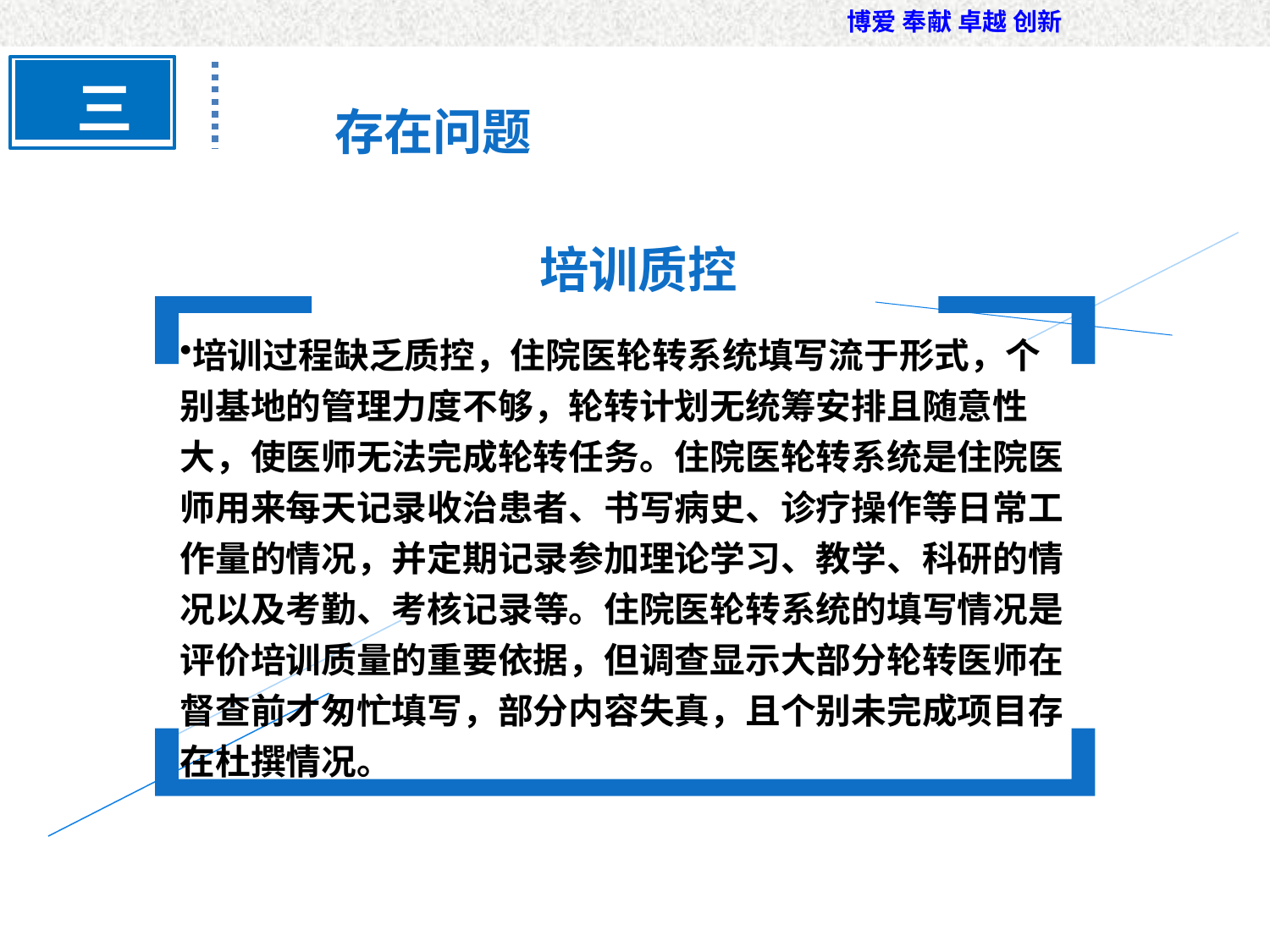

三
             存在问题
培训质控
培训过程缺乏质控，住院医轮转系统填写流于形式，个别基地的管理力度不够，轮转计划无统筹安排且随意性大，使医师无法完成轮转任务。住院医轮转系统是住院医师用来每天记录收治患者、书写病史、诊疗操作等日常工作量的情况，并定期记录参加理论学习、教学、科研的情况以及考勤、考核记录等。住院医轮转系统的填写情况是评价培训质量的重要依据，但调查显示大部分轮转医师在督查前才匆忙填写，部分内容失真，且个别未完成项目存在杜撰情况。